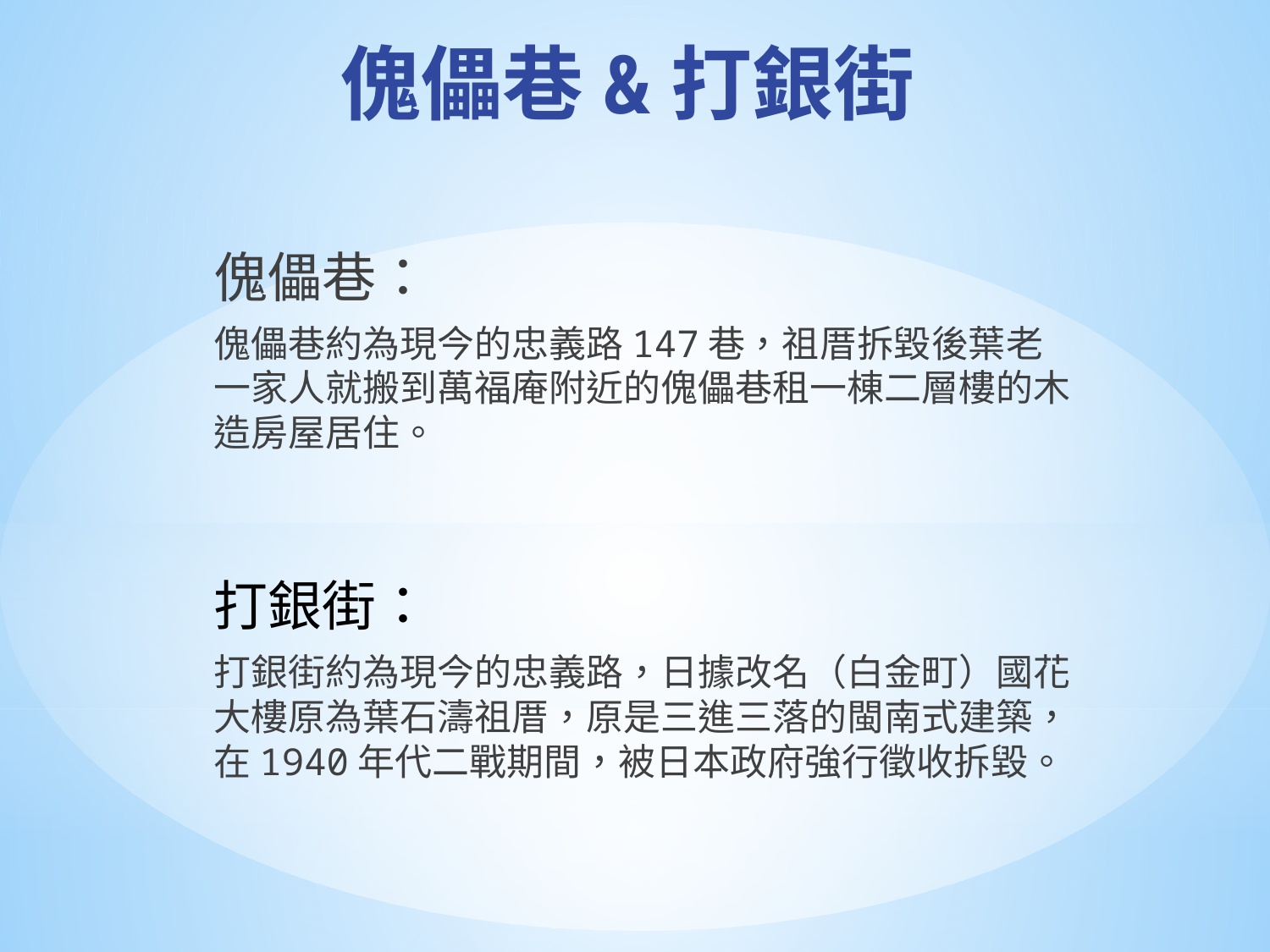

# 傀儡巷&打銀街

傀儡巷：
傀儡巷約為現今的忠義路147巷，祖厝拆毀後葉老一家人就搬到萬福庵附近的傀儡巷租一棟二層樓的木造房屋居住。

打銀街：
打銀街約為現今的忠義路，日據改名（白金町）國花大樓原為葉石濤祖厝，原是三進三落的閩南式建築，在1940年代二戰期間，被日本政府強行徵收拆毀。